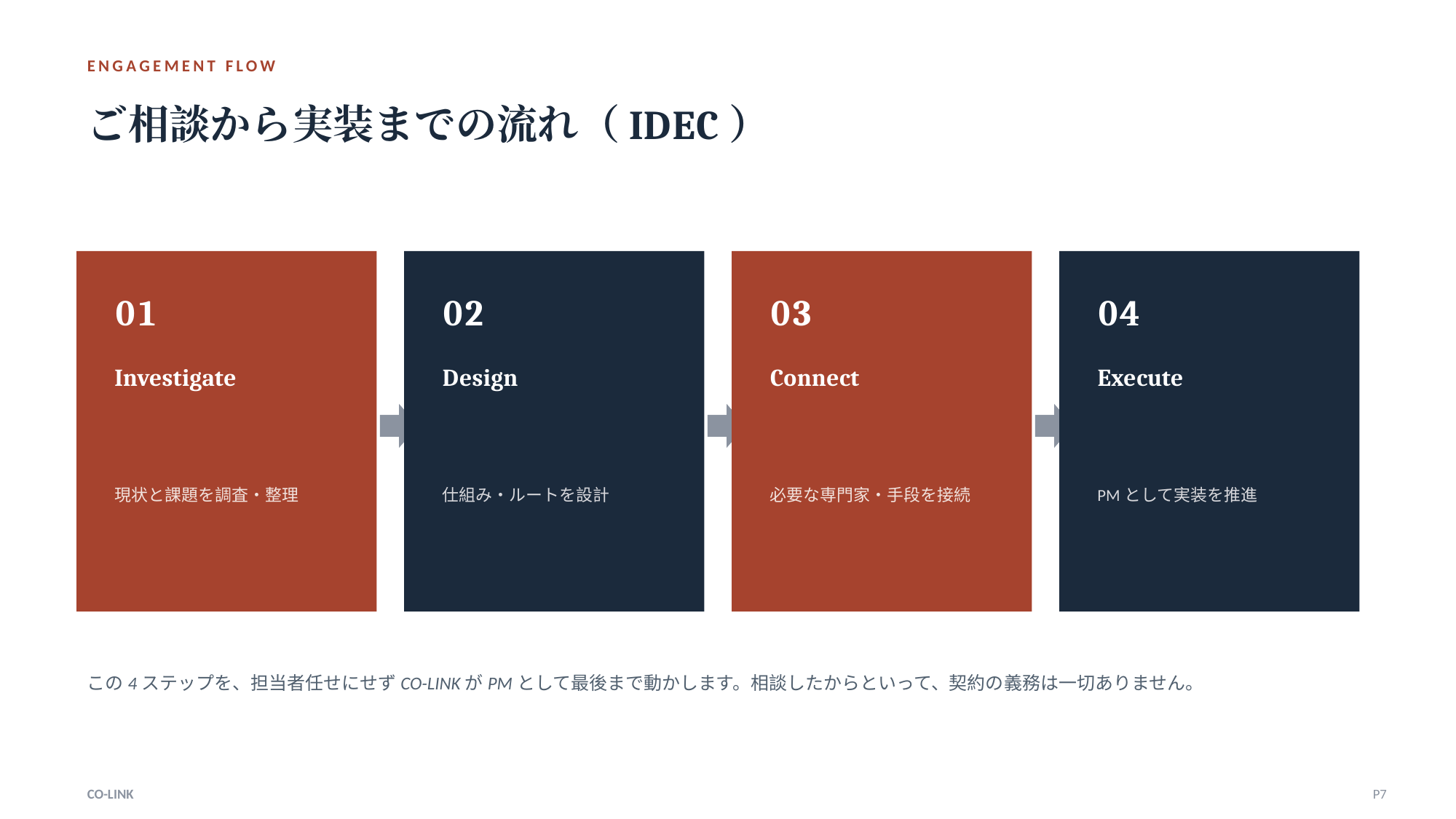

ENGAGEMENT FLOW
ご相談から実装までの流れ（IDEC）

01
02
03
04
Investigate
Design
Connect
Execute

現状と課題を調査・整理
仕組み・ルートを設計
必要な専門家・手段を接続
PMとして実装を推進
この4ステップを、担当者任せにせずCO-LINKがPMとして最後まで動かします。相談したからといって、契約の義務は一切ありません。
CO-LINK
P7